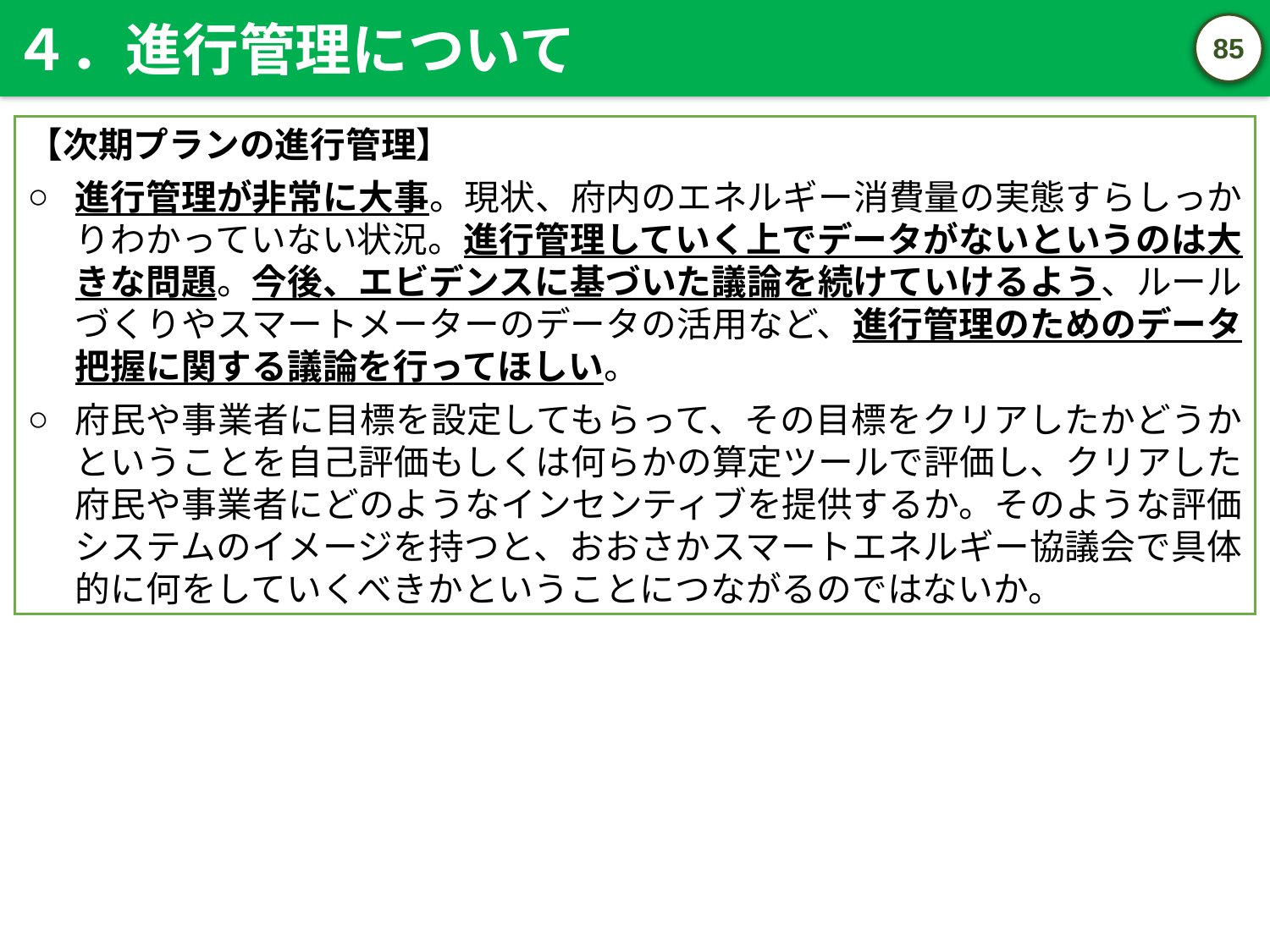

４．進行管理について
85
【次期プランの進行管理】
進行管理が非常に大事。現状、府内のエネルギー消費量の実態すらしっかりわかっていない状況。進行管理していく上でデータがないというのは大きな問題。今後、エビデンスに基づいた議論を続けていけるよう、ルールづくりやスマートメーターのデータの活用など、進行管理のためのデータ把握に関する議論を行ってほしい。
府民や事業者に目標を設定してもらって、その目標をクリアしたかどうかということを自己評価もしくは何らかの算定ツールで評価し、クリアした府民や事業者にどのようなインセンティブを提供するか。そのような評価システムのイメージを持つと、おおさかスマートエネルギー協議会で具体的に何をしていくべきかということにつながるのではないか。